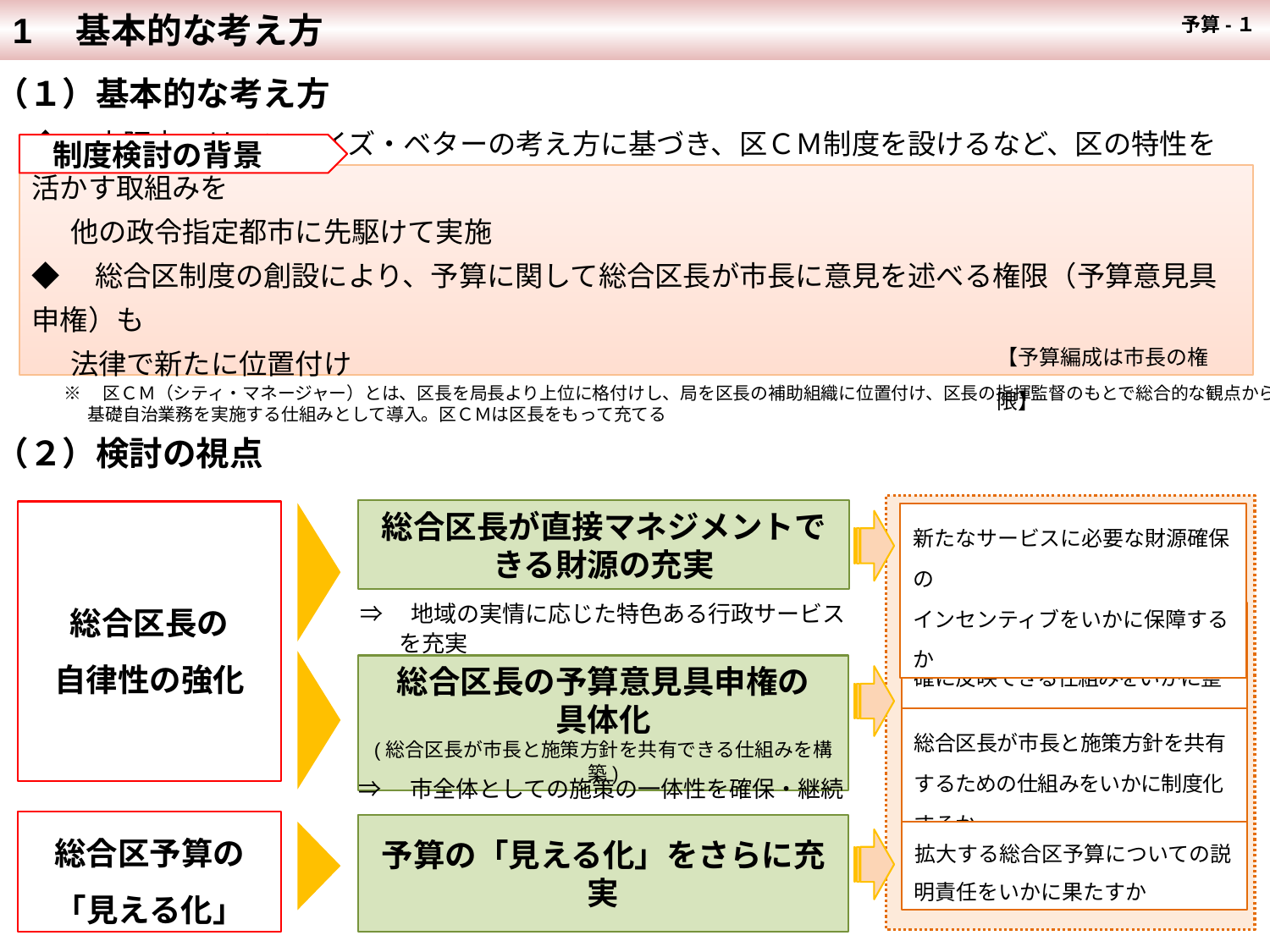

1　基本的な考え方
1
 予算-１
（１）基本的な考え方
  制度検討の背景
◆　大阪市ではニア・イズ・ベターの考え方に基づき、区ＣＭ制度を設けるなど、区の特性を活かす取組みを
     他の政令指定都市に先駆けて実施
◆　総合区制度の創設により、予算に関して総合区長が市長に意見を述べる権限（予算意見具申権）も
     法律で新たに位置付け
【予算編成は市長の権限】
※　区ＣＭ（シティ・マネージャー）とは、区長を局長より上位に格付けし、局を区長の補助組織に位置付け、区長の指揮監督のもとで総合的な観点から
     基礎自治業務を実施する仕組みとして導入。区ＣＭは区長をもって充てる
（２）検討の視点

総合区長が直接マネジメントできる財源の充実
総合区長の
自律性の強化

新たなサービスに必要な財源確保の
インセンティブをいかに保障するか

⇒　地域の実情に応じた特色ある行政サービスを充実
住民ニーズを市政・区政により的確に反映できる仕組みをいかに整備するか

総合区長の予算意見具申権の
具体化
(総合区長が市長と施策方針を共有できる仕組みを構築)

総合区長が市長と施策方針を共有するための仕組みをいかに制度化するか
⇒　市全体としての施策の一体性を確保・継続
総合区予算の
「見える化」
予算の「見える化」をさらに充実
拡大する総合区予算についての説明責任をいかに果たすか